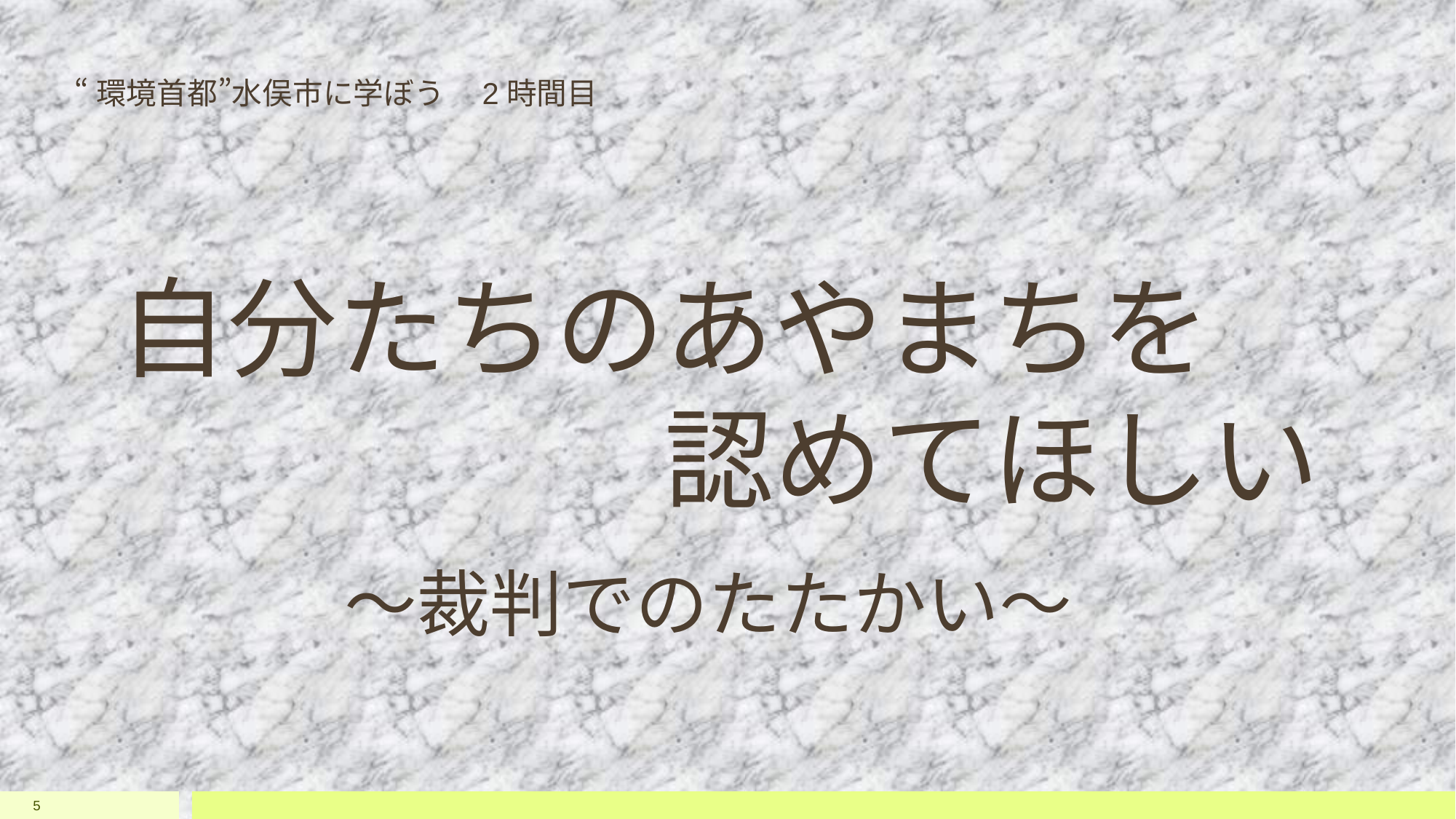

“環境首都”水俣市に学ぼう　2時間目
自分たちのあやまちを
　　　　　認めてほしい
～裁判でのたたかい～
5